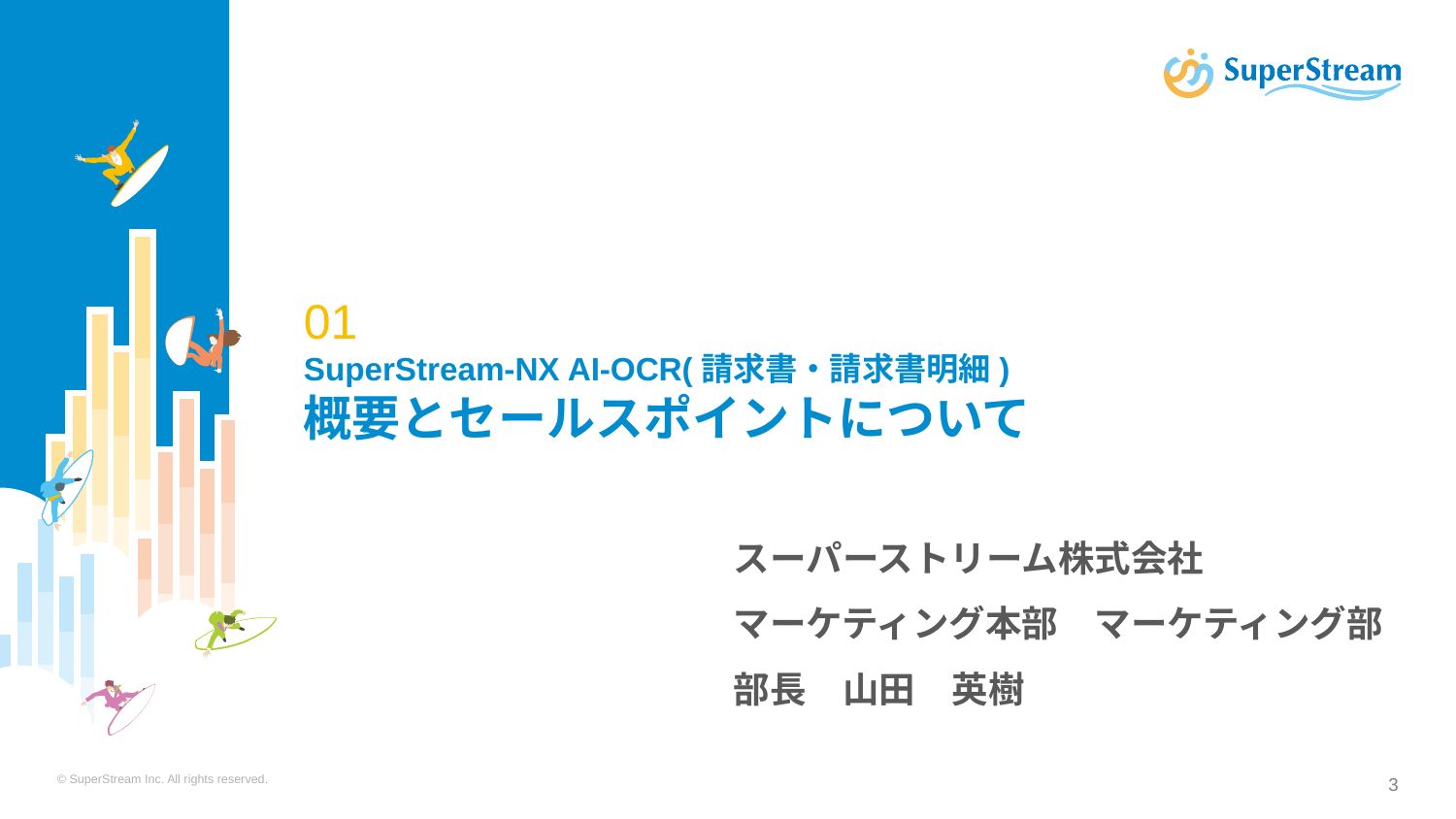

# 01 SuperStream-NX AI-OCR(請求書・請求書明細) 概要とセールスポイントについて
スーパーストリーム株式会社
マーケティング本部　マーケティング部
部長　山田　英樹
© SuperStream Inc. All rights reserved.
3